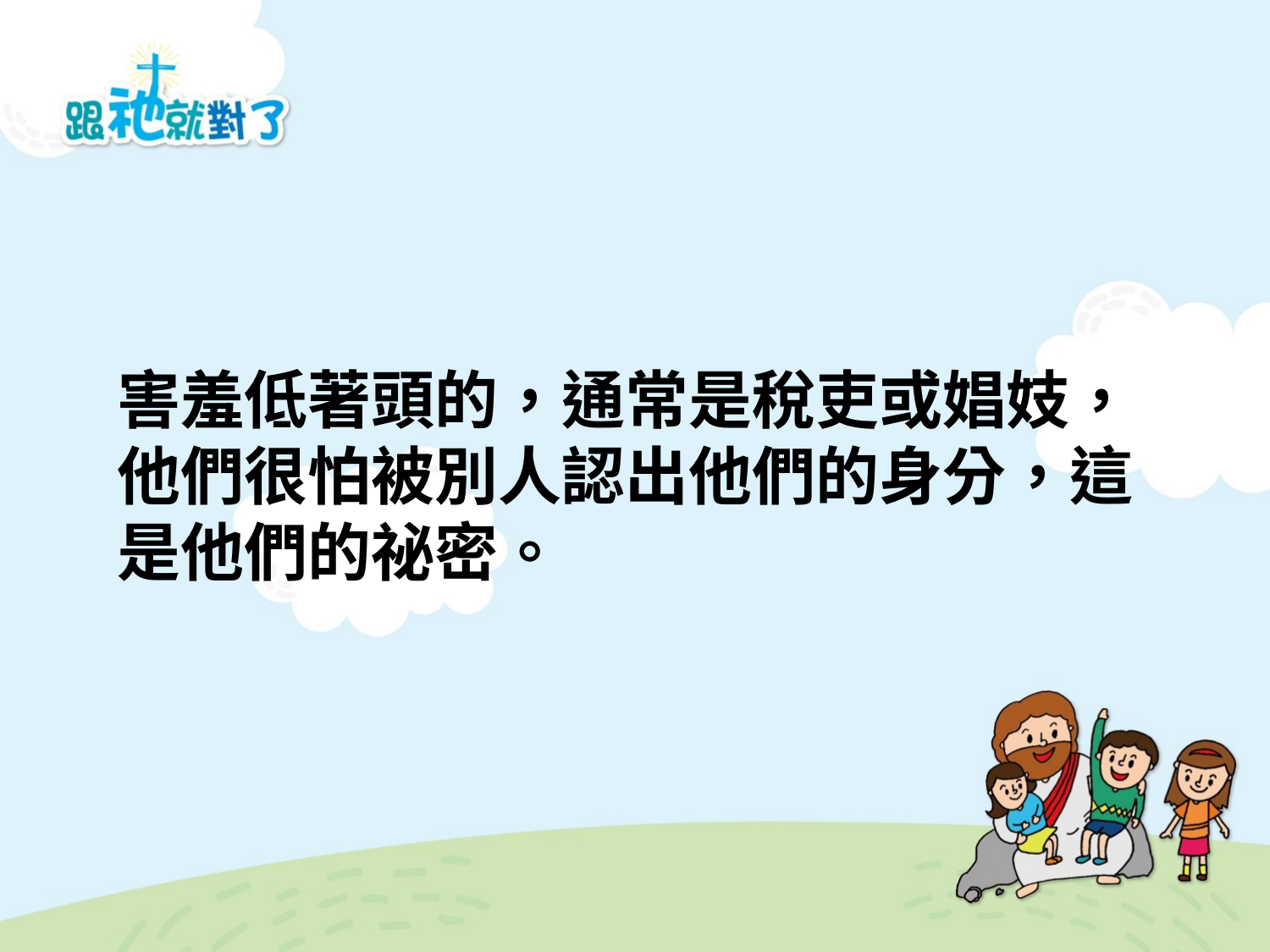

害羞低著頭的，通常是稅吏或娼妓，他們很怕被別人認出他們的身分，這是他們的祕密。